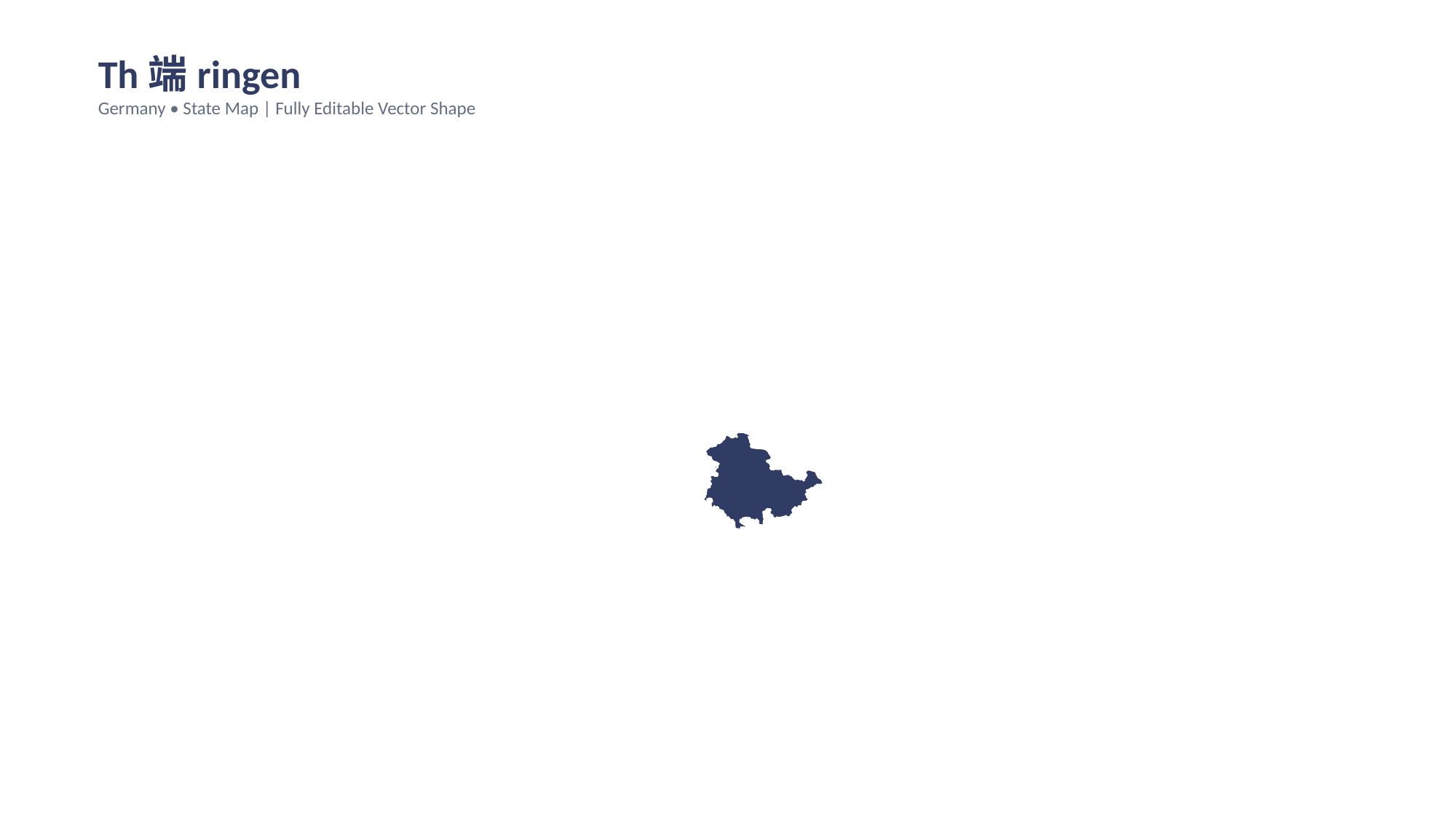

Th端ringen
Germany • State Map | Fully Editable Vector Shape